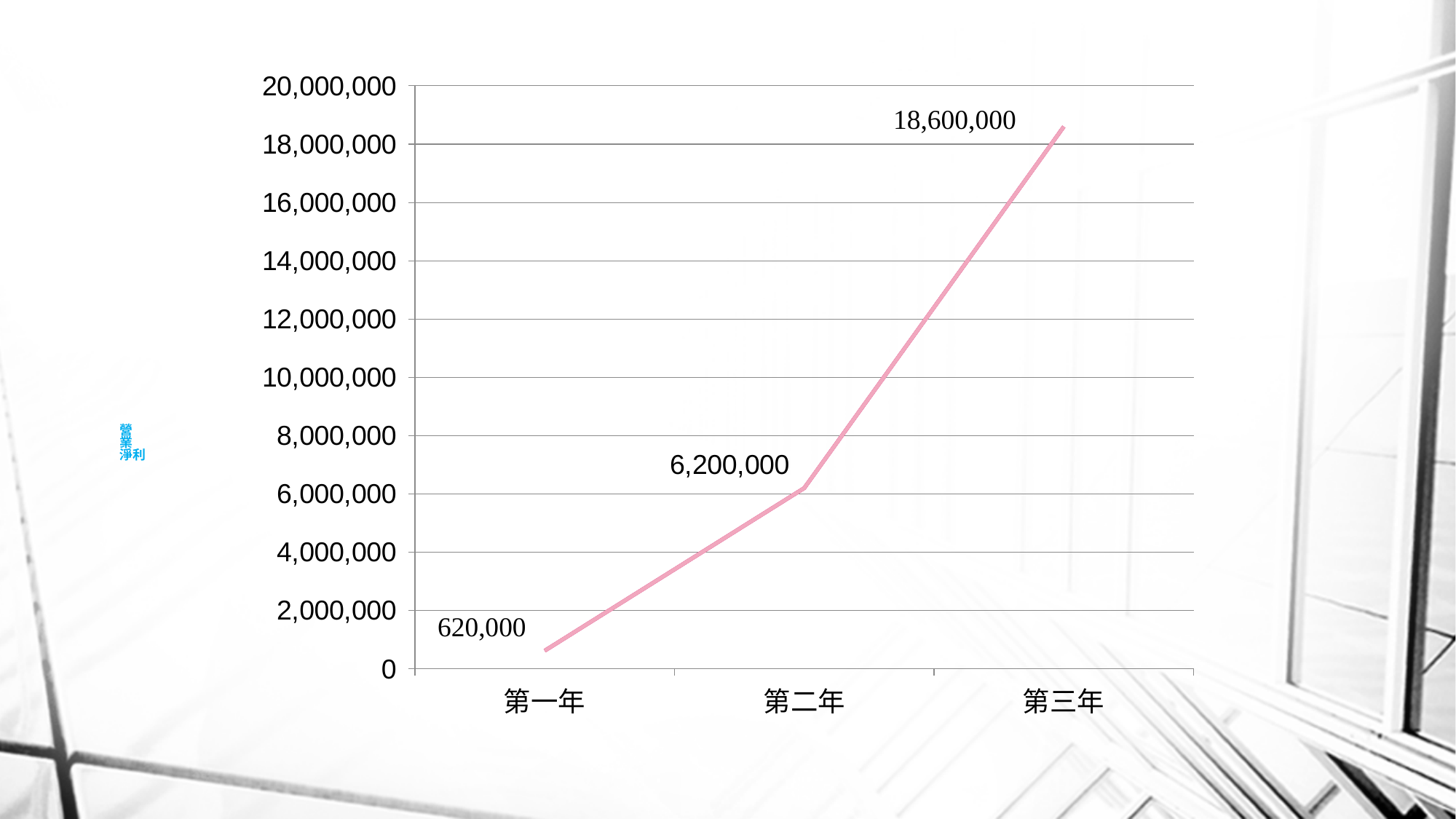

### Chart

| Category | 數列 1 | 數列 2 | 數列 3 |
|---|---|---|---|
| 第一年 | 620000.0 | None | None |
| 第二年 | 6200000.0 | None | None |
| 第三年 | 18600000.0 | None | None |
# 營
業
淨利